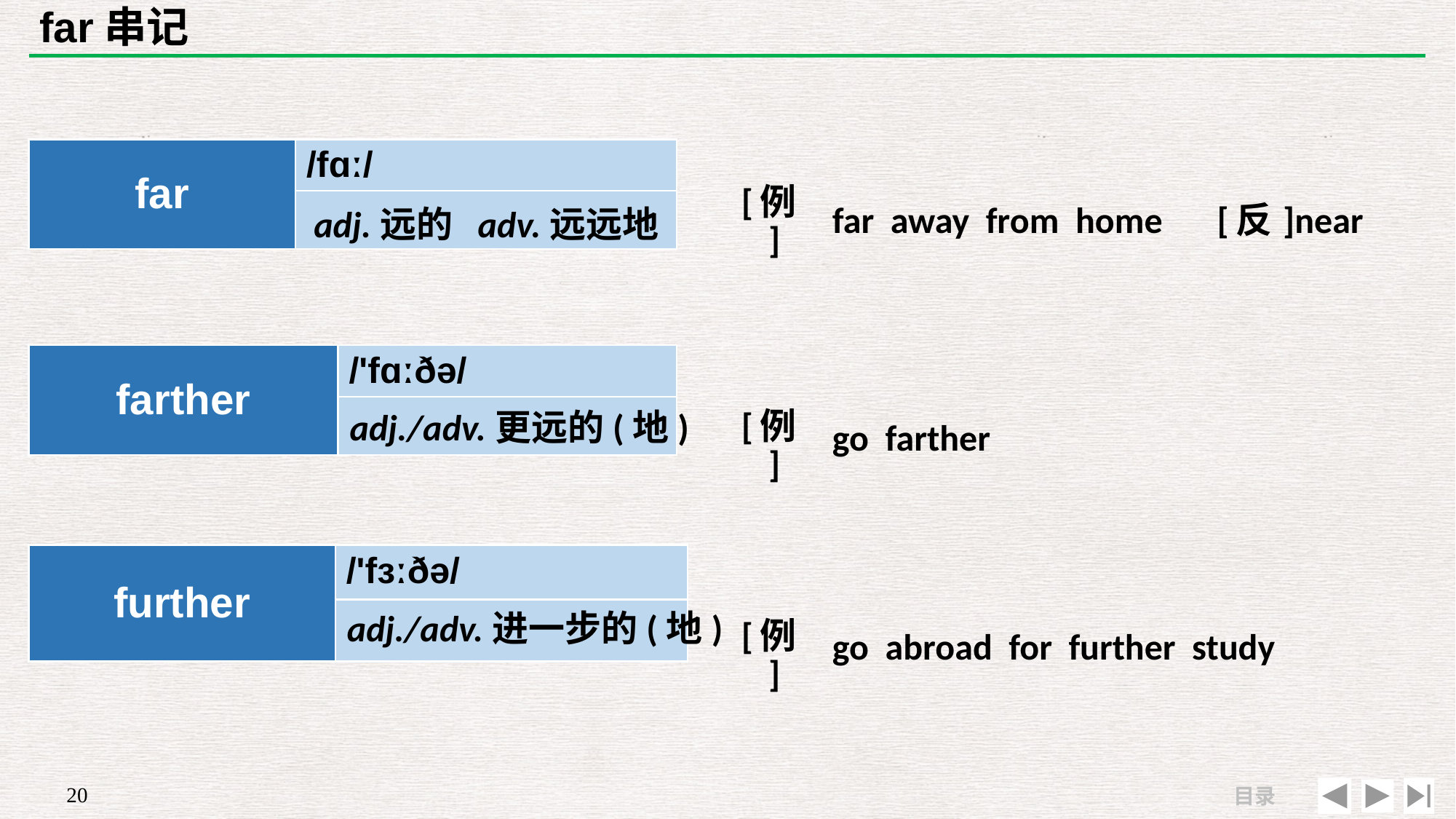

# far串记

|  |  |
| --- | --- |
| [例] | far away from home　[反]near |
| far | /fɑː/ |
| --- | --- |
|  |  |
adj.远的  adv.远远地
|  |  |
| --- | --- |
| [例] | go farther |
| farther | /'fɑːðə/ |
| --- | --- |
|  |  |
adj./adv.更远的(地)
| further | /'fɜːðə/ |
| --- | --- |
|  |  |
|  |  |
| --- | --- |
| [例] | go abroad for further study |
adj./adv.进一步的(地)